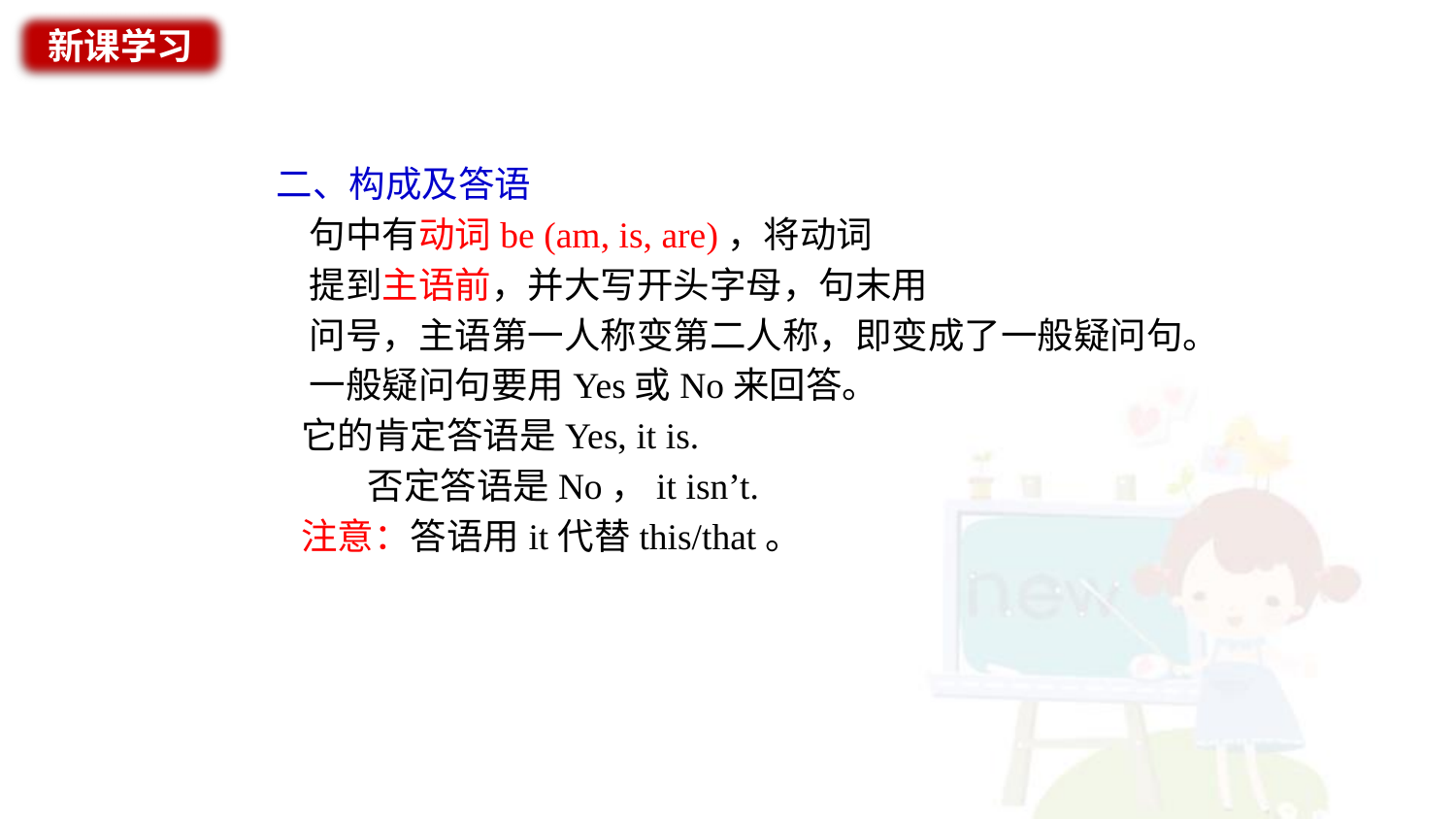

新课学习
二、构成及答语
   句中有动词be (am, is, are)，将动词
   提到主语前，并大写开头字母，句末用
   问号，主语第一人称变第二人称，即变成了一般疑问句。
   一般疑问句要用Yes或No来回答。
  它的肯定答语是Yes, it is.
          否定答语是No，it isn’t.
  注意：答语用it代替this/that。